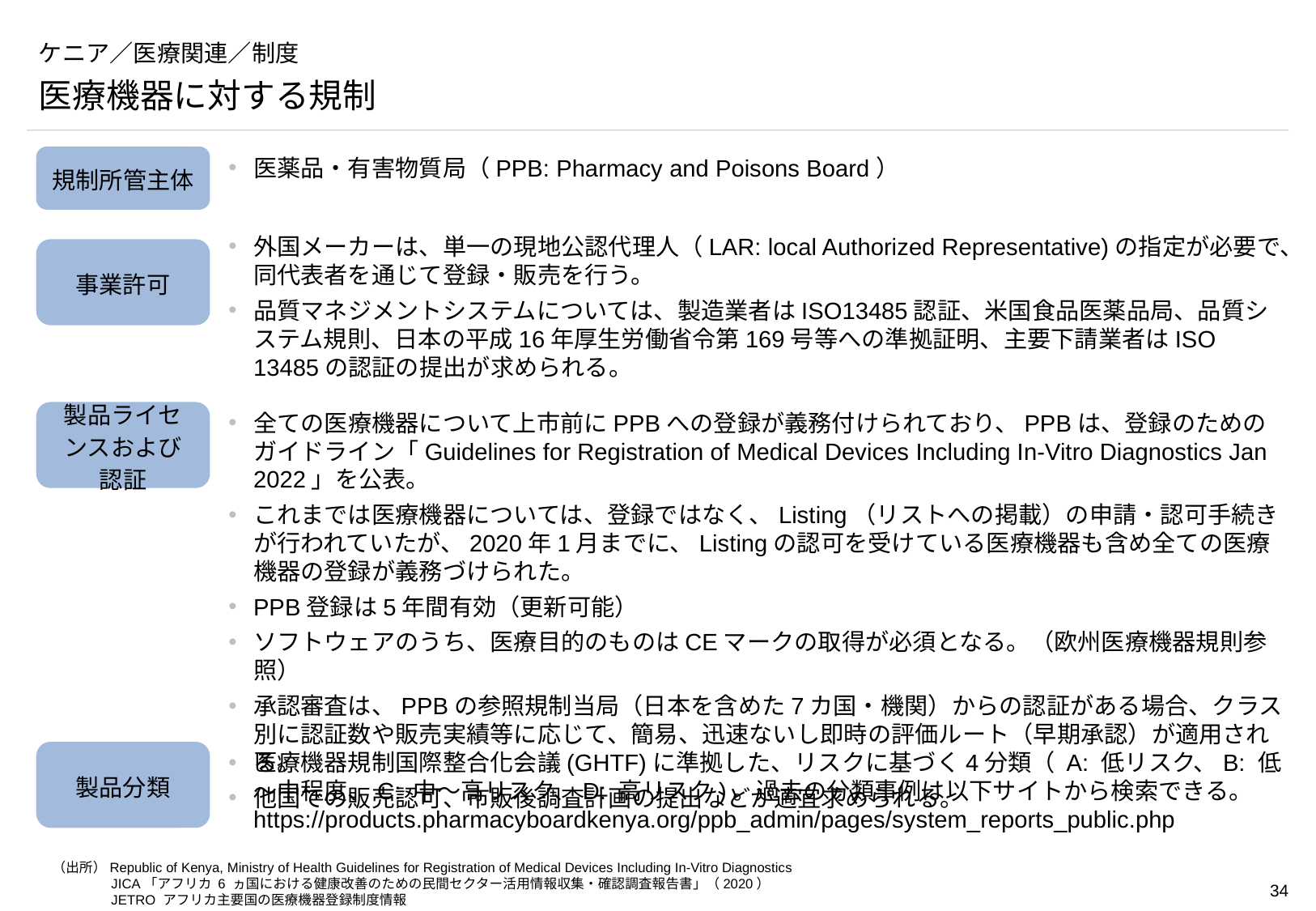

# ケニア／医療関連／制度
医療機器に対する規制
規制所管主体
医薬品・有害物質局（PPB: Pharmacy and Poisons Board）
外国メーカーは、単一の現地公認代理人（LAR: local Authorized Representative)の指定が必要で、同代表者を通じて登録・販売を行う。
品質マネジメントシステムについては、製造業者はISO13485認証、米国食品医薬品局、品質システム規則、日本の平成16年厚生労働省令第169号等への準拠証明、主要下請業者はISO 13485の認証の提出が求められる。
事業許可
製品ライセンスおよび認証
全ての医療機器について上市前にPPBへの登録が義務付けられており、PPBは、登録のためのガイドライン「Guidelines for Registration of Medical Devices Including In-Vitro Diagnostics Jan 2022」を公表。
これまでは医療機器については、登録ではなく、Listing（リストへの掲載）の申請・認可手続きが行われていたが、2020年1月までに、Listingの認可を受けている医療機器も含め全ての医療機器の登録が義務づけられた。
PPB登録は5年間有効（更新可能）
ソフトウェアのうち、医療目的のものはCEマークの取得が必須となる。（欧州医療機器規則参照）
承認審査は、PPBの参照規制当局（日本を含めた7カ国・機関）からの認証がある場合、クラス別に認証数や販売実績等に応じて、簡易、迅速ないし即時の評価ルート（早期承認）が適用される。
他国での販売認可、市販後調査計画の提出などが適宜求められる。
製品分類
医療機器規制国際整合化会議(GHTF)に準拠した、リスクに基づく4分類（ A: 低リスク、B: 低～中程度、C: 中～高リスク、D: 高リスク)。過去の分類事例は以下サイトから検索できる。
https://products.pharmacyboardkenya.org/ppb_admin/pages/system_reports_public.php
（出所）Republic of Kenya, Ministry of Health Guidelines for Registration of Medical Devices Including In-Vitro Diagnostics
JICA「アフリカ 6 ヵ国における健康改善のための民間セクター活用情報収集・確認調査報告書」（2020）
JETRO アフリカ主要国の医療機器登録制度情報